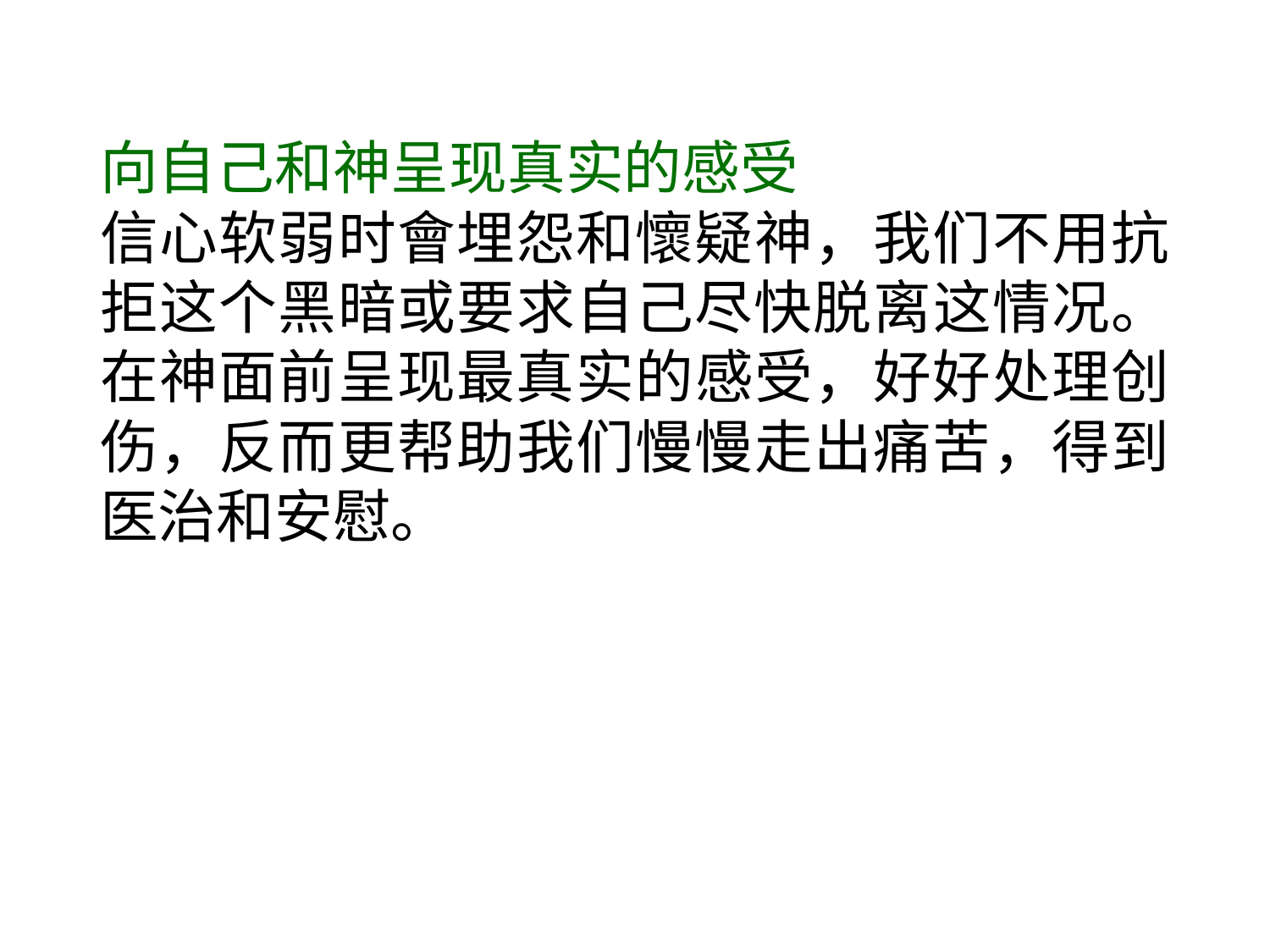

# 向自己和神呈现真实的感受
信心软弱时會埋怨和懷疑神，我们不用抗拒这个黑暗或要求自己尽快脱离这情况。在神面前呈现最真实的感受，好好处理创伤，反而更帮助我们慢慢走出痛苦，得到医治和安慰。